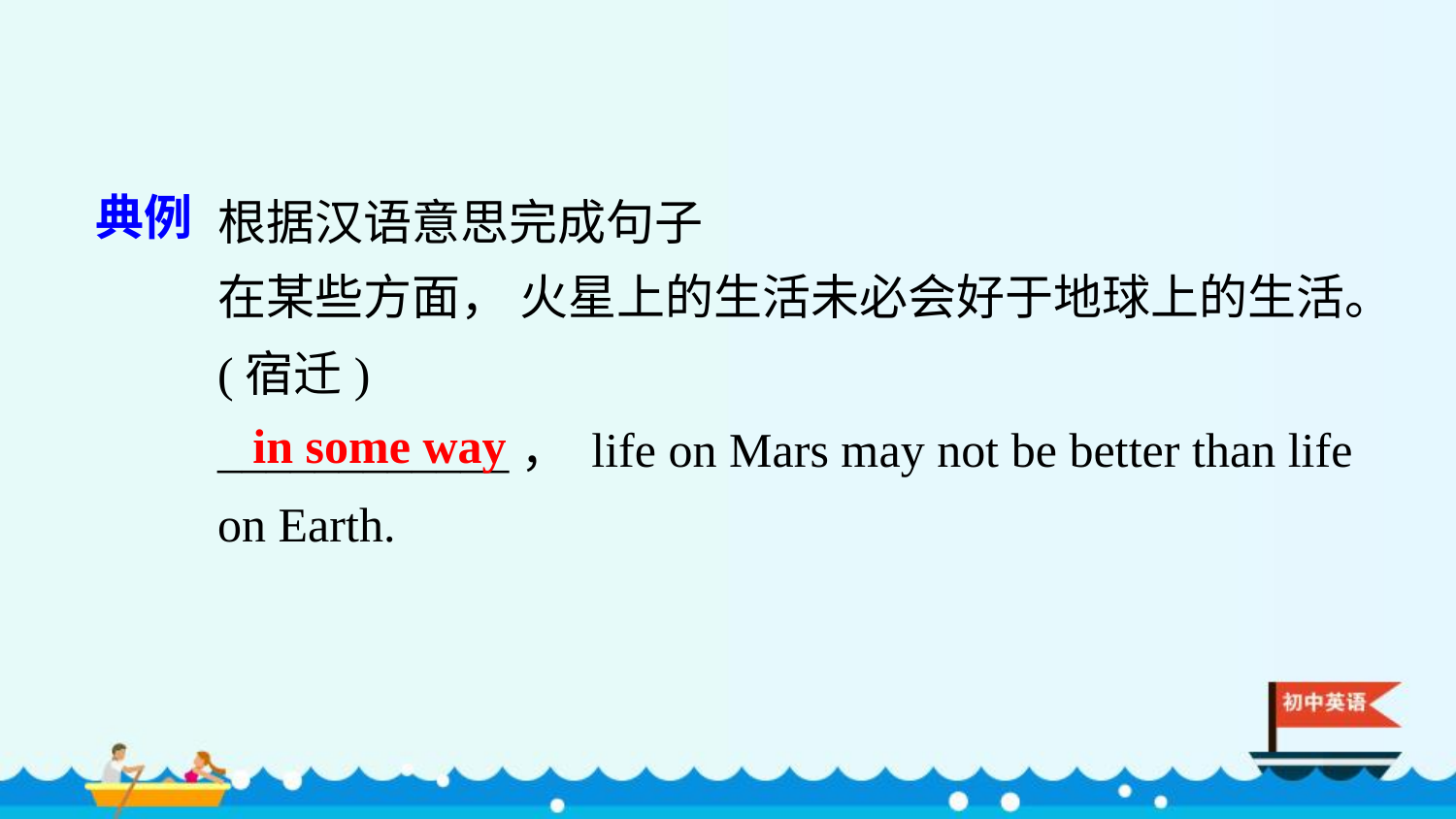

典例
根据汉语意思完成句子
在某些方面， 火星上的生活未必会好于地球上的生活。(宿迁)
____________， life on Mars may not be better than life on Earth.
in some way